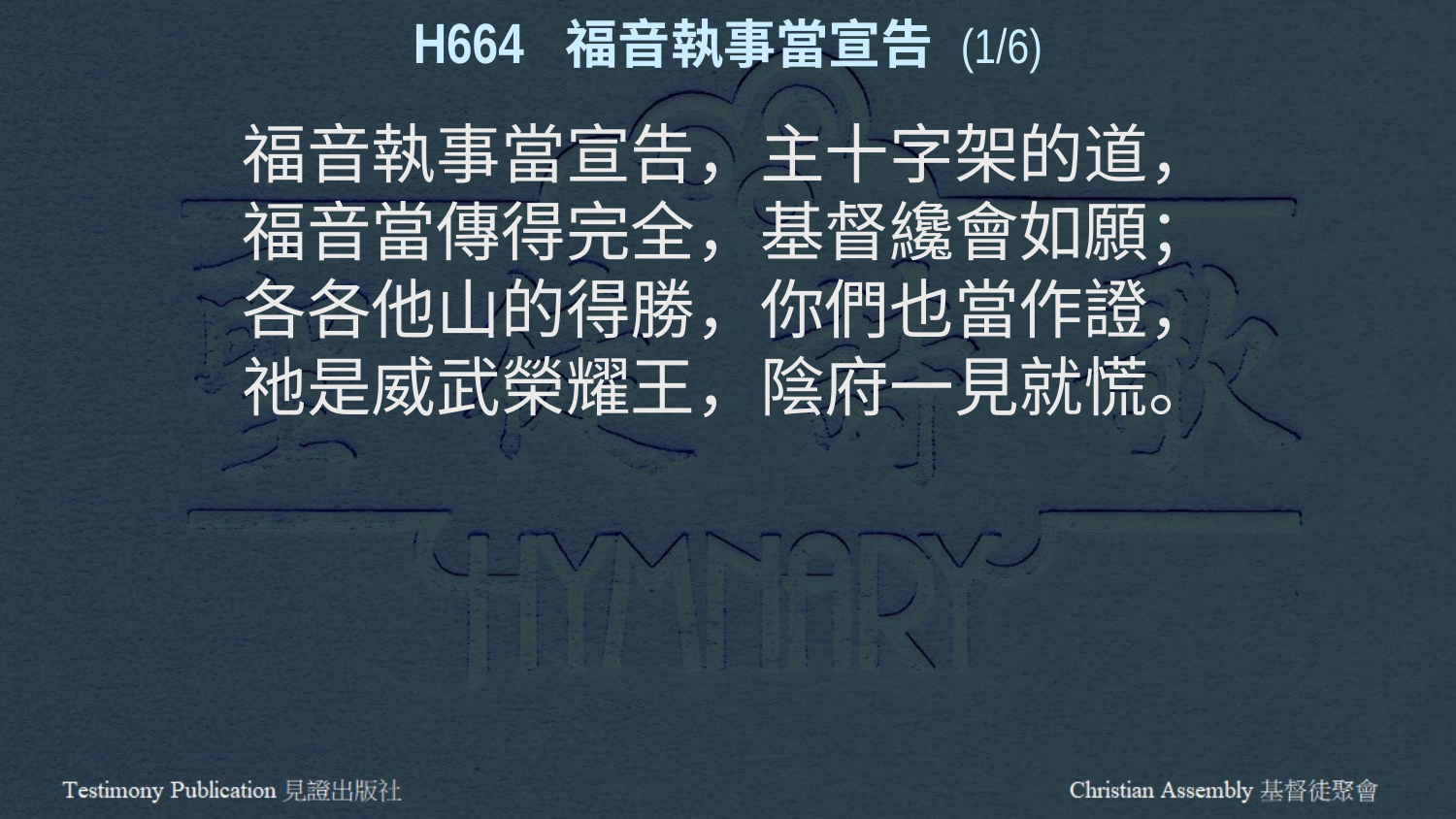

H664  福音執事當宣告 (1/6)
福音執事當宣告，主十字架的道，
福音當傳得完全，基督纔會如願；
各各他山的得勝，你們也當作證，
祂是威武榮耀王，陰府一見就慌。